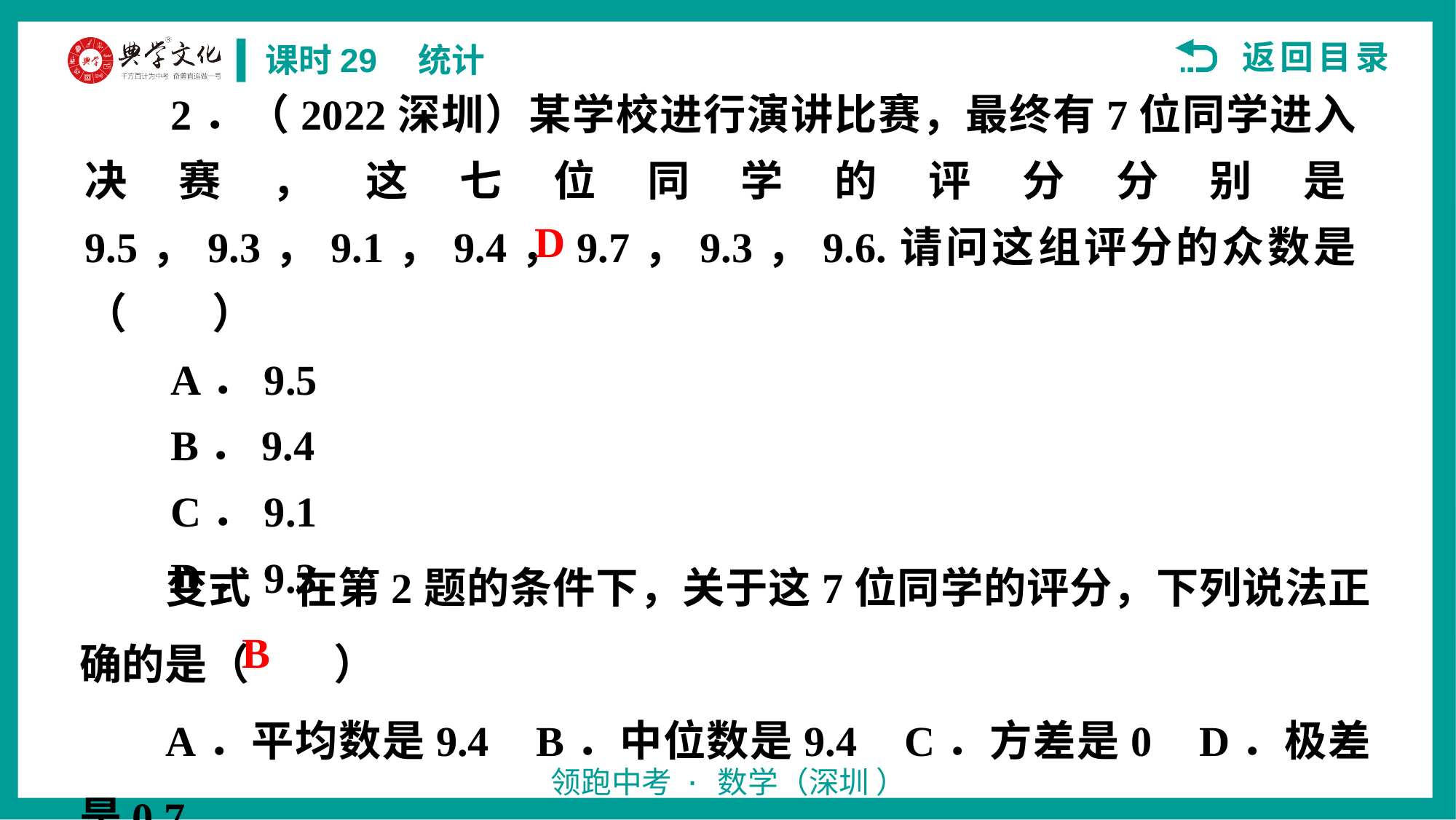

2．（2022深圳）某学校进行演讲比赛，最终有7位同学进入决赛，这七位同学的评分分别是9.5，9.3，9.1，9.4，9.7，9.3，9.6.请问这组评分的众数是（　　）
A．9.5
B．9.4
C．9.1
D．9.3
D
变式　在第2题的条件下，关于这7位同学的评分，下列说法正确的是（　　）
A．平均数是9.4    B．中位数是9.4    C．方差是0    D．极差是0.7
B